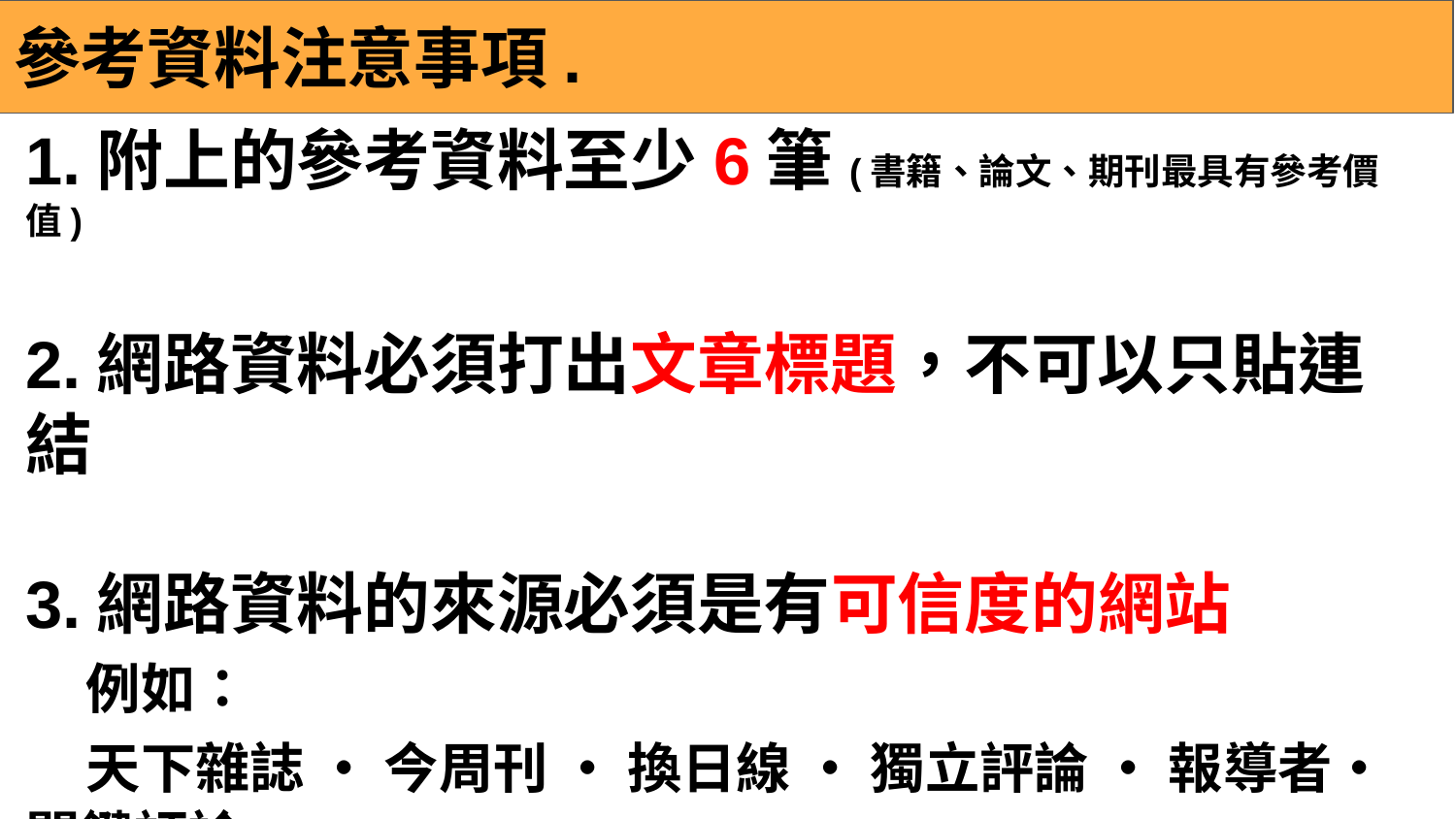

參考資料注意事項.
1.附上的參考資料至少6筆(書籍、論文、期刊最具有參考價值)

2.網路資料必須打出文章標題，不可以只貼連結

3.網路資料的來源必須是有可信度的網站
   例如：
   天下雜誌 ‧ 今周刊 ‧ 換日線 ‧ 獨立評論 ‧ 報導者‧關鍵評論
    ......善用「聯合知識庫」、「天下知識庫」網站